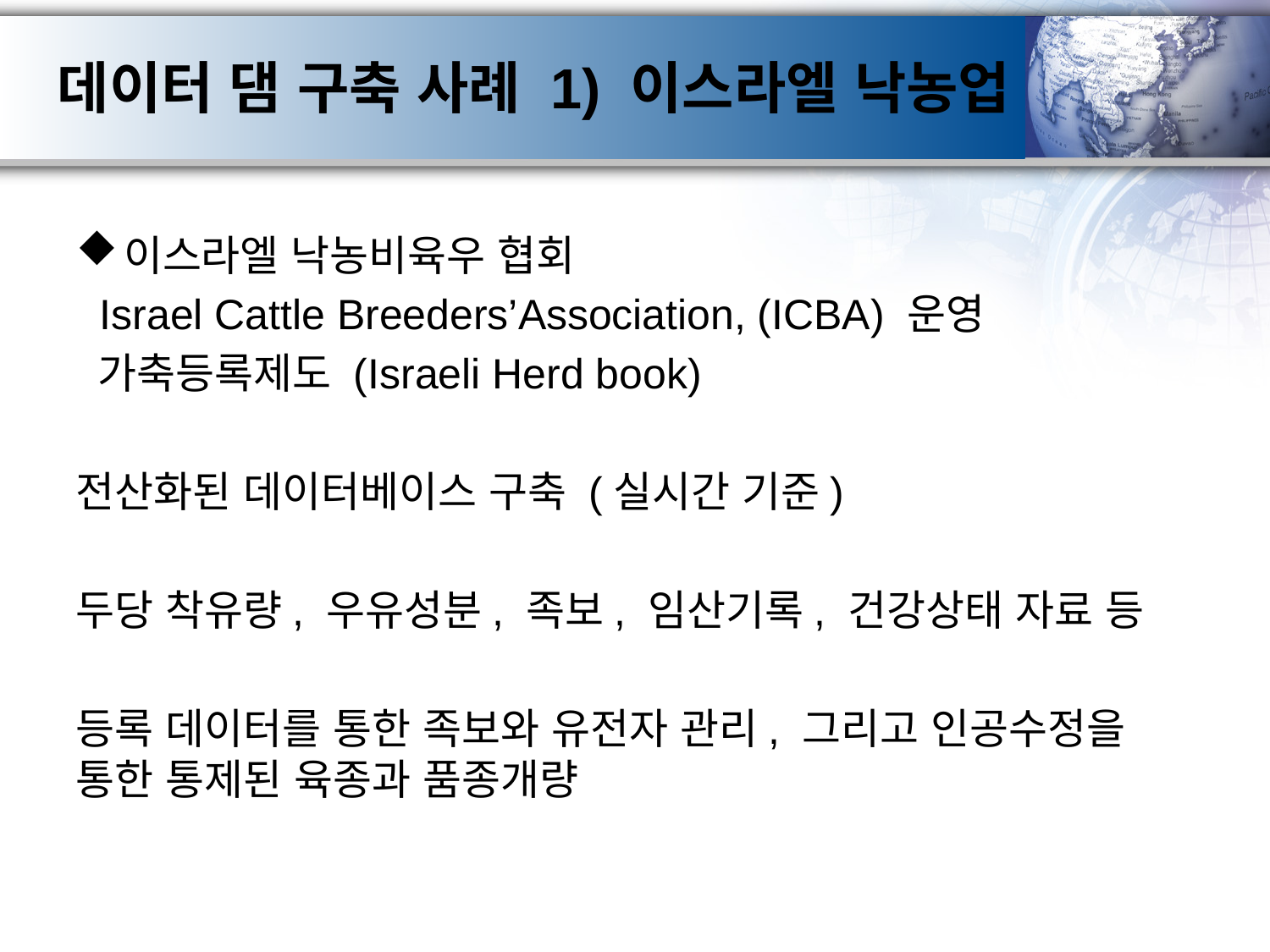

# 데이터 댐 구축 사례 1) 이스라엘 낙농업
이스라엘 낙농비육우 협회
  Israel Cattle Breeders’Association, (ICBA) 운영
 가축등록제도 (Israeli Herd book)

전산화된 데이터베이스 구축 (실시간 기준)

두당 착유량, 우유성분, 족보, 임산기록, 건강상태 자료 등

등록 데이터를 통한 족보와 유전자 관리, 그리고 인공수정을 통한 통제된 육종과 품종개량